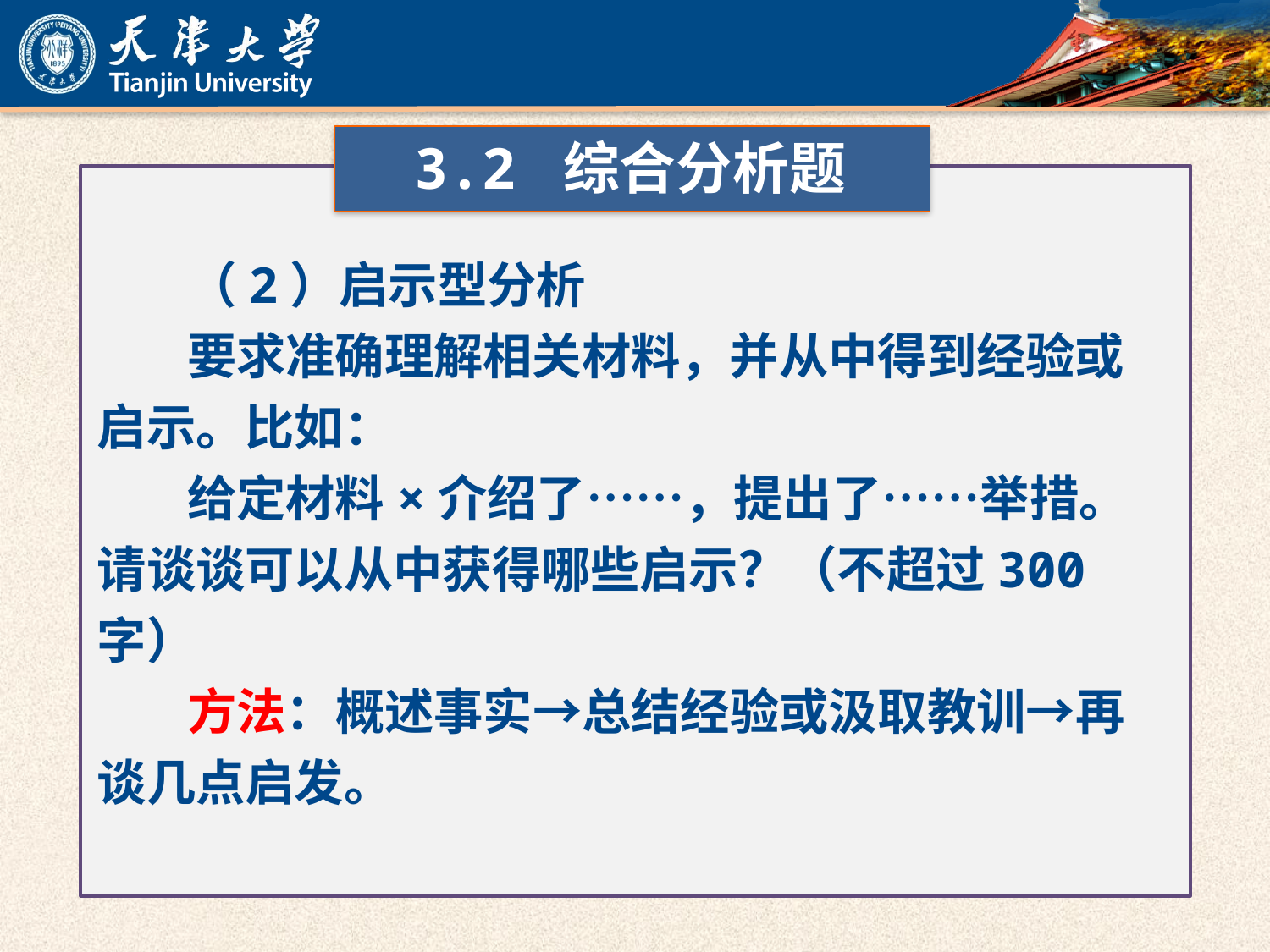

3.2 综合分析题

（2）启示型分析
要求准确理解相关材料，并从中得到经验或启示。比如：
给定材料×介绍了……，提出了……举措。请谈谈可以从中获得哪些启示？（不超过300字）
方法：概述事实→总结经验或汲取教训→再谈几点启发。